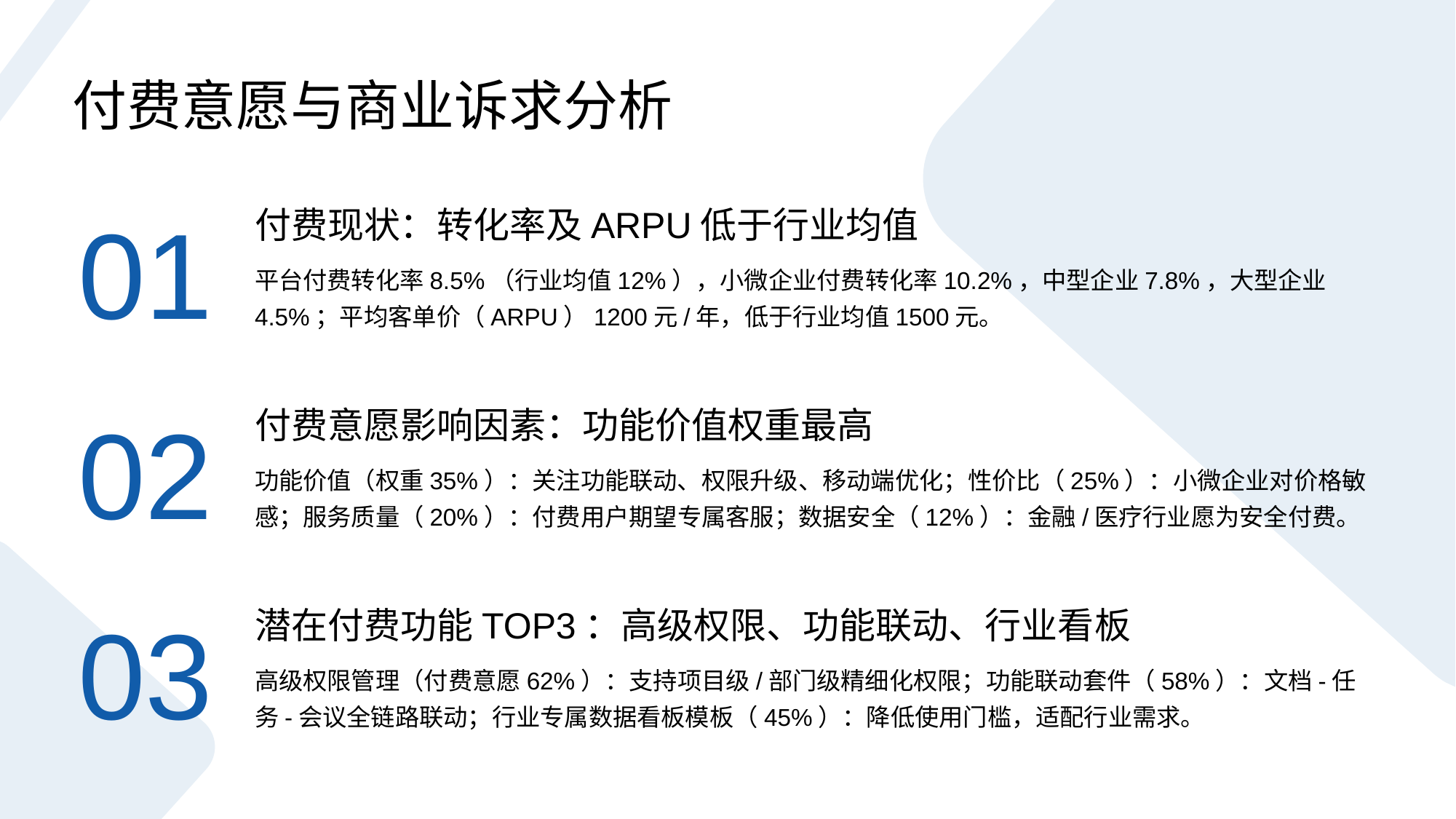

付费意愿与商业诉求分析
付费现状：转化率及ARPU低于行业均值
01
平台付费转化率8.5%（行业均值12%），小微企业付费转化率10.2%，中型企业7.8%，大型企业4.5%；平均客单价（ARPU）1200元/年，低于行业均值1500元。
付费意愿影响因素：功能价值权重最高
02
功能价值（权重35%）：关注功能联动、权限升级、移动端优化；性价比（25%）：小微企业对价格敏感；服务质量（20%）：付费用户期望专属客服；数据安全（12%）：金融/医疗行业愿为安全付费。
潜在付费功能TOP3：高级权限、功能联动、行业看板
03
高级权限管理（付费意愿62%）：支持项目级/部门级精细化权限；功能联动套件（58%）：文档-任务-会议全链路联动；行业专属数据看板模板（45%）：降低使用门槛，适配行业需求。